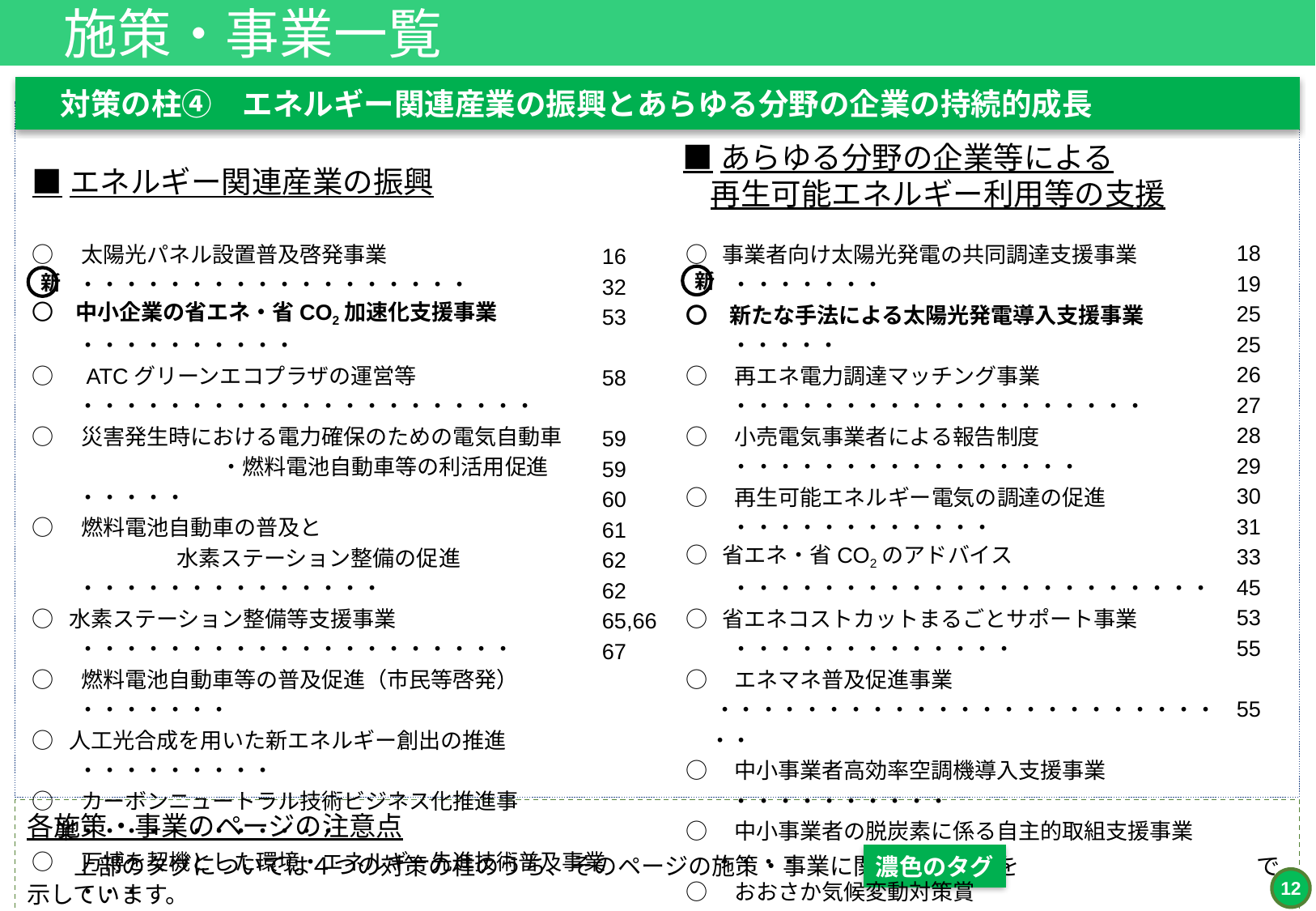

施策・事業一覧
　対策の柱④　エネルギー関連産業の振興とあらゆる分野の企業の持続的成長
○　「H2Osakaビジョン2022」に基づく取組の推進　　・・・・・・・・
○　万博を契機とした環境・エネルギー先進技術普及事業　・・・
■あらゆる分野の企業等による
   再生可能エネルギー利用等の支援
■エネルギー関連産業の振興
18
19
25
25
26
27
28
29
30
31
33
45
53
55

55

○　太陽光パネル設置普及啓発事業　　・・・・・・・・・・・・・・・・・・
〇　中小企業の省エネ・省CO2加速化支援事業　・・・・・・・・・・
○　ATCグリーンエコプラザの運営等　・・・・・・・・・・・・・・・・・・・・・
○　災害発生時における電力確保のための電気自動車
		        ・燃料電池自動車等の利活用促進　・・・・・
○　燃料電池自動車の普及と
	水素ステーション整備の促進　　　・・・・・・・・・・・・・・
○  水素ステーション整備等支援事業　・・・・・・・・・・・・・・・・・・・・
○　燃料電池自動車等の普及促進（市民等啓発）　・・・・・・・
○  人工光合成を用いた新エネルギー創出の推進　　・・・・・・・・・
○　カーボンニュートラル技術ビジネス化推進事業・・・・・・・・・・・・
○　万博を契機とした環境・エネルギー先進技術普及事業　・・・
○　「H2Osakaビジョン2022」に基づく取組の推進　　・・・・・・・・
○　新たな脱炭素技術の実証・事業化支援事業・・・・・・・・・・・・
○  事業者向け太陽光発電の共同調達支援事業　・・・・・・・
〇　新たな手法による太陽光発電導入支援事業　　　・・・・・
○　再エネ電力調達マッチング事業　　・・・・・・・・・・・・・・・・・・・
○　小売電気事業者による報告制度　　・・・・・・・・・・・・・・・・
○　再生可能エネルギー電気の調達の促進　　・・・・・・・・・・・・
○  省エネ・省CO2のアドバイス　　・・・・・・・・・・・・・・・・・・・・・・
○  省エネコストカットまるごとサポート事業　　・・・・・・・・・・・・・
○　エネマネ普及促進事業    ・・・・・・・・・・・・・・・・・・・・・・・・・
○　中小事業者高効率空調機導入支援事業　・・・・・・・・・・
○　中小事業者の脱炭素に係る自主的取組支援事業 ・・・・
○　おおさか気候変動対策賞 ・・・・・・・・・・・・・・・・・・・・・・・・・
○　省エネ等に係る普及啓発の実施　　・・・・・・・・・・・・・・・・・
○　産業創造館における中小企業向け専門家相談　・・・・・・
○　脱炭素経営促進に向けた支援基盤構築事業  ・・・・・・・・
○　環境配慮消費行動促進に向けた
　　　　　おおさかCO2 CO2（コツコツ）ポイント普及事業　・・・

16
32
53

58

59
59
60
61
62
62
65,66
67
新
新
各施策・事業のページの注意点
　　上部のタグについては４つの対策の柱のうち、そのページの施策・事業に関連するものを　　　　　　　　　　で示しています。
濃色のタグ
12